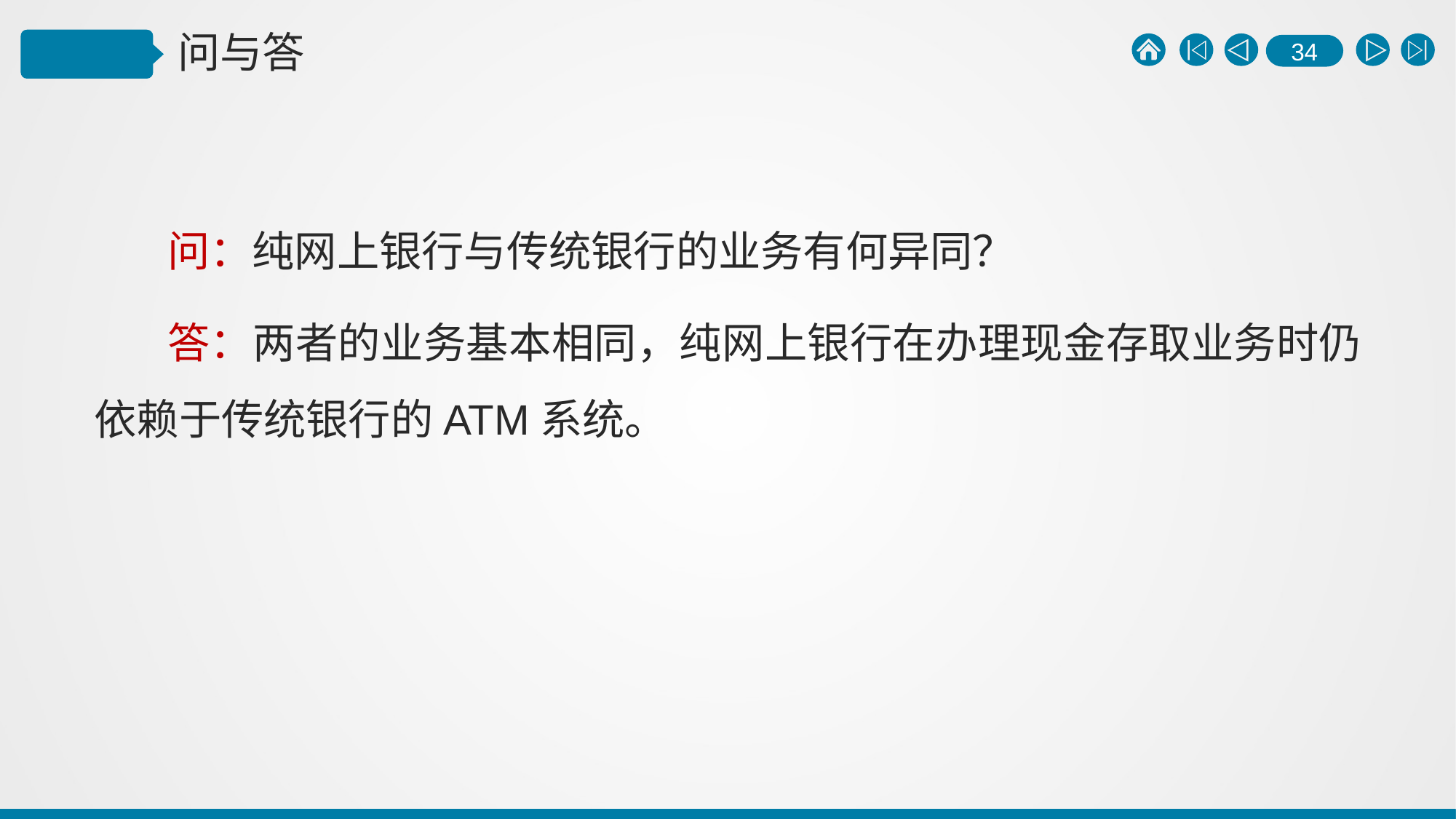

问：纯网上银行与传统银行的业务有何异同？
答：两者的业务基本相同，纯网上银行在办理现金存取业务时仍依赖于传统银行的ATM系统。